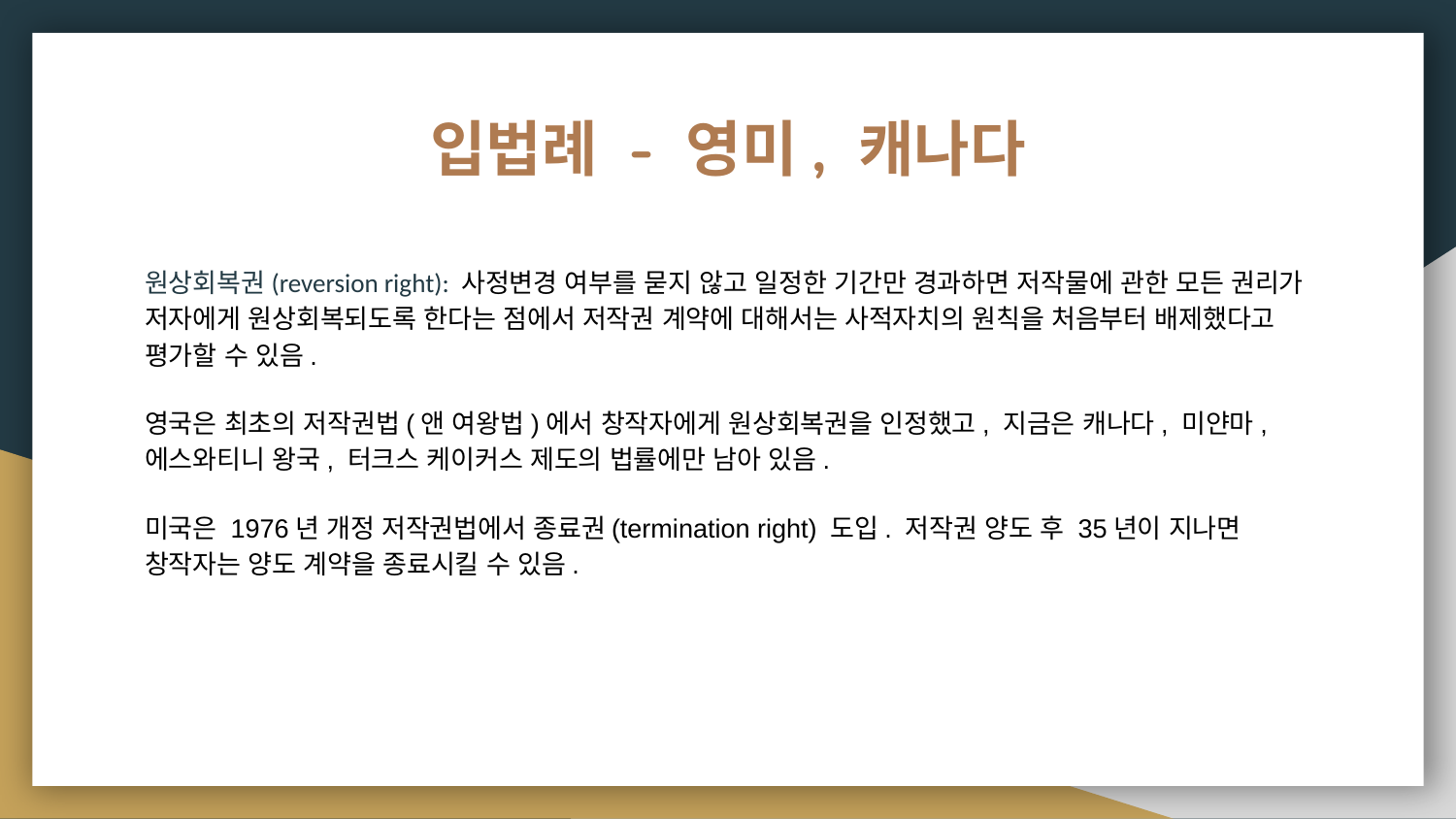

# 입법례 - 영미, 캐나다
원상회복권(reversion right): 사정변경 여부를 묻지 않고 일정한 기간만 경과하면 저작물에 관한 모든 권리가 저자에게 원상회복되도록 한다는 점에서 저작권 계약에 대해서는 사적자치의 원칙을 처음부터 배제했다고 평가할 수 있음.
영국은 최초의 저작권법(앤 여왕법)에서 창작자에게 원상회복권을 인정했고, 지금은 캐나다, 미얀마, 에스와티니 왕국, 터크스 케이커스 제도의 법률에만 남아 있음.
미국은 1976년 개정 저작권법에서 종료권(termination right) 도입. 저작권 양도 후 35년이 지나면 창작자는 양도 계약을 종료시킬 수 있음.